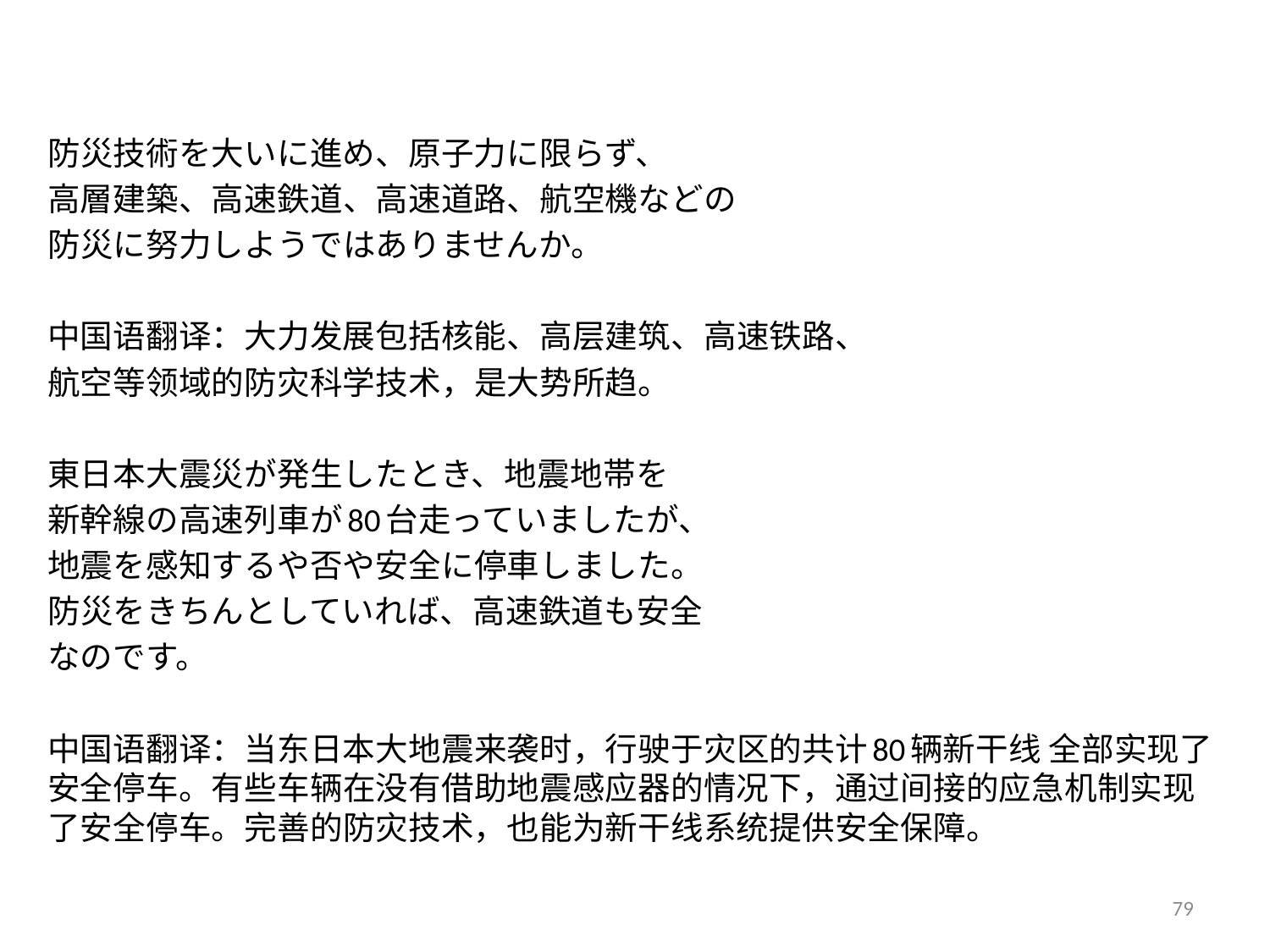

防災技術を大いに進め、原子力に限らず、
高層建築、高速鉄道、高速道路、航空機などの
防災に努力しようではありませんか。

中国语翻译：大力发展包括核能、高层建筑、高速铁路、
航空等领域的防灾科学技术，是大势所趋。

東日本大震災が発生したとき、地震地帯を
新幹線の高速列車が80台走っていましたが、
地震を感知するや否や安全に停車しました。
防災をきちんとしていれば、高速鉄道も安全
なのです。

中国语翻译：当东日本大地震来袭时，行驶于灾区的共计80辆新干线 全部实现了安全停车。有些车辆在没有借助地震感应器的情况下，通过间接的应急机制实现了安全停车。完善的防灾技术，也能为新干线系统提供安全保障。

79